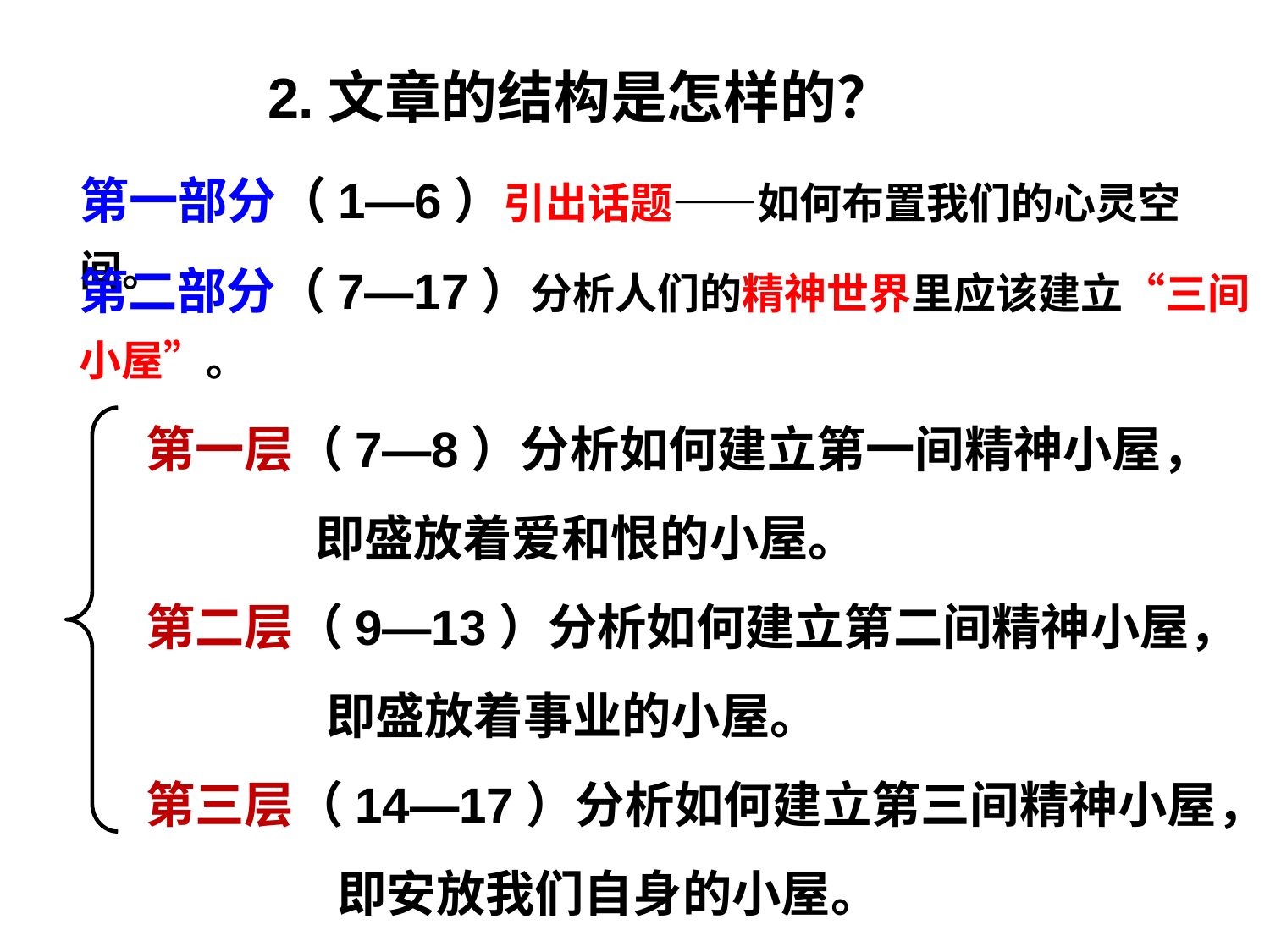

2.文章的结构是怎样的？
第一部分（1—6）引出话题——如何布置我们的心灵空间。
第二部分（7—17）分析人们的精神世界里应该建立“三间小屋”。
第一层（7—8）分析如何建立第一间精神小屋，
              即盛放着爱和恨的小屋。
第二层（9—13）分析如何建立第二间精神小屋，
               即盛放着事业的小屋。
第三层（14—17）分析如何建立第三间精神小屋，
                即安放我们自身的小屋。